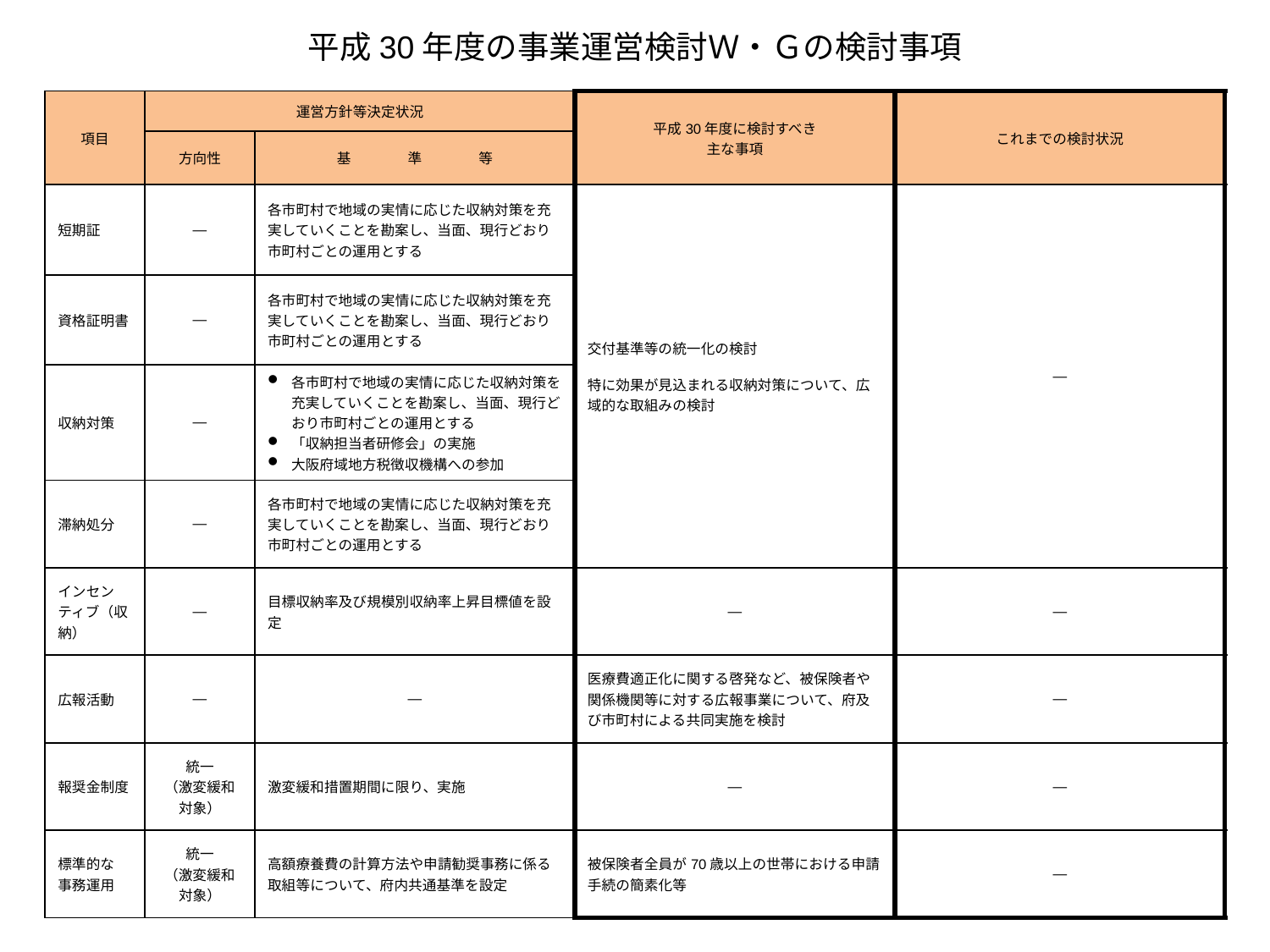

# 平成30年度の事業運営検討Ｗ・Ｇの検討事項
| 項目 | 運営方針等決定状況 |  | 平成30年度に検討すべき 主な事項 | これまでの検討状況 |
| --- | --- | --- | --- | --- |
|  | 方向性 | 基　　　　準　　　　等 |  |  |
| 短期証 | ― | 各市町村で地域の実情に応じた収納対策を充実していくことを勘案し、当面、現行どおり市町村ごとの運用とする | 交付基準等の統一化の検討 特に効果が見込まれる収納対策について、広域的な取組みの検討 | ― |
| 資格証明書 | ― | 各市町村で地域の実情に応じた収納対策を充実していくことを勘案し、当面、現行どおり市町村ごとの運用とする |  |  |
| 収納対策 | ― | 各市町村で地域の実情に応じた収納対策を充実していくことを勘案し、当面、現行どおり市町村ごとの運用とする 「収納担当者研修会」の実施 大阪府域地方税徴収機構への参加 |  |  |
| 滞納処分 | ― | 各市町村で地域の実情に応じた収納対策を充実していくことを勘案し、当面、現行どおり市町村ごとの運用とする |  |  |
| インセンティブ（収納） | ― | 目標収納率及び規模別収納率上昇目標値を設定 | ― | ― |
| 広報活動 | ― | ― | 医療費適正化に関する啓発など、被保険者や関係機関等に対する広報事業について、府及び市町村による共同実施を検討 | ― |
| 報奨金制度 | 統一 （激変緩和対象） | 激変緩和措置期間に限り、実施 | ― | ― |
| 標準的な 事務運用 | 統一 （激変緩和対象） | 高額療養費の計算方法や申請勧奨事務に係る取組等について、府内共通基準を設定 | 被保険者全員が70歳以上の世帯における申請手続の簡素化等 | ― |